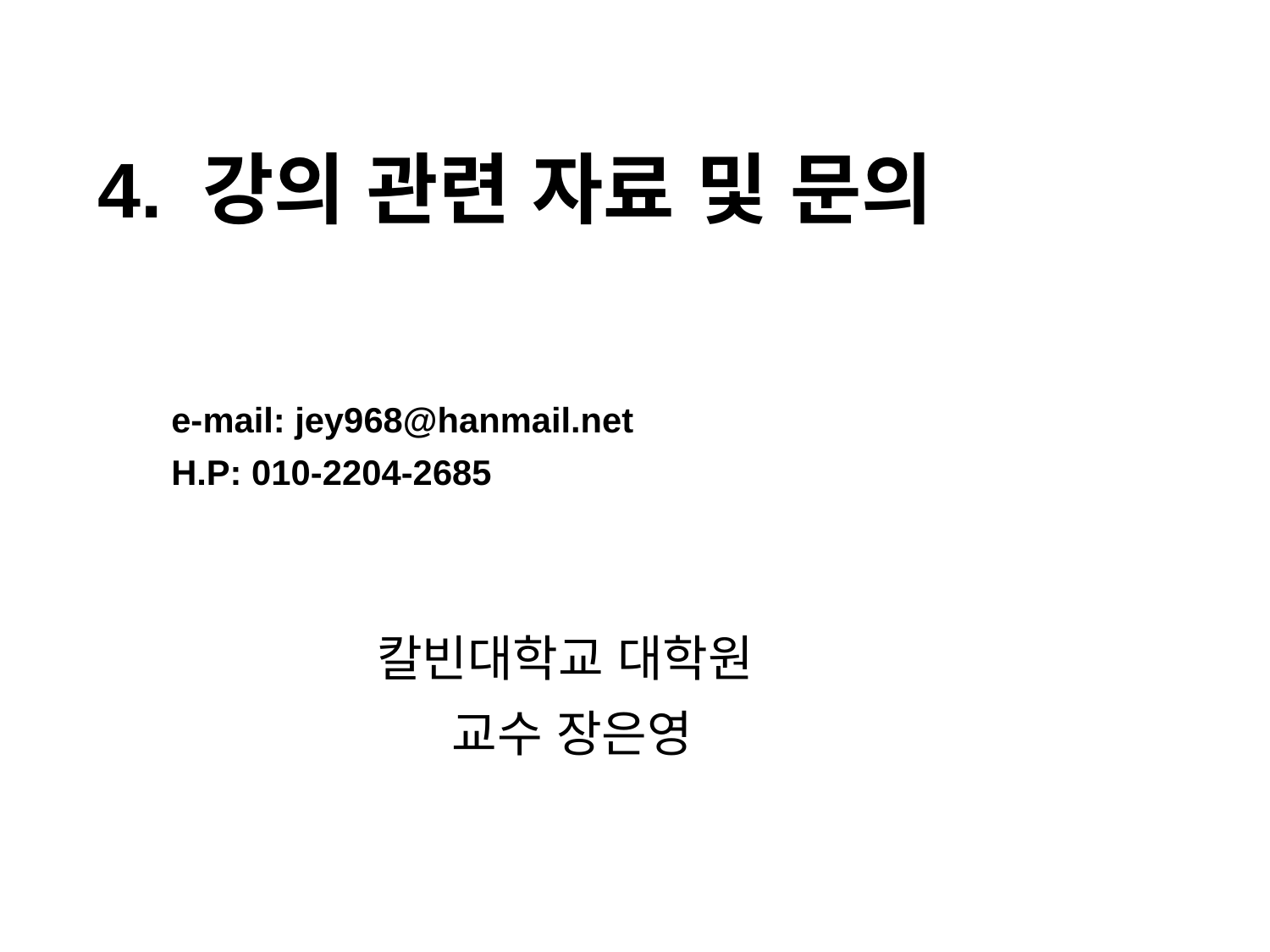

4. 강의 관련 자료 및 문의
 e-mail: jey968@hanmail.net
 H.P: 010-2204-2685
칼빈대학교 대학원
교수 장은영